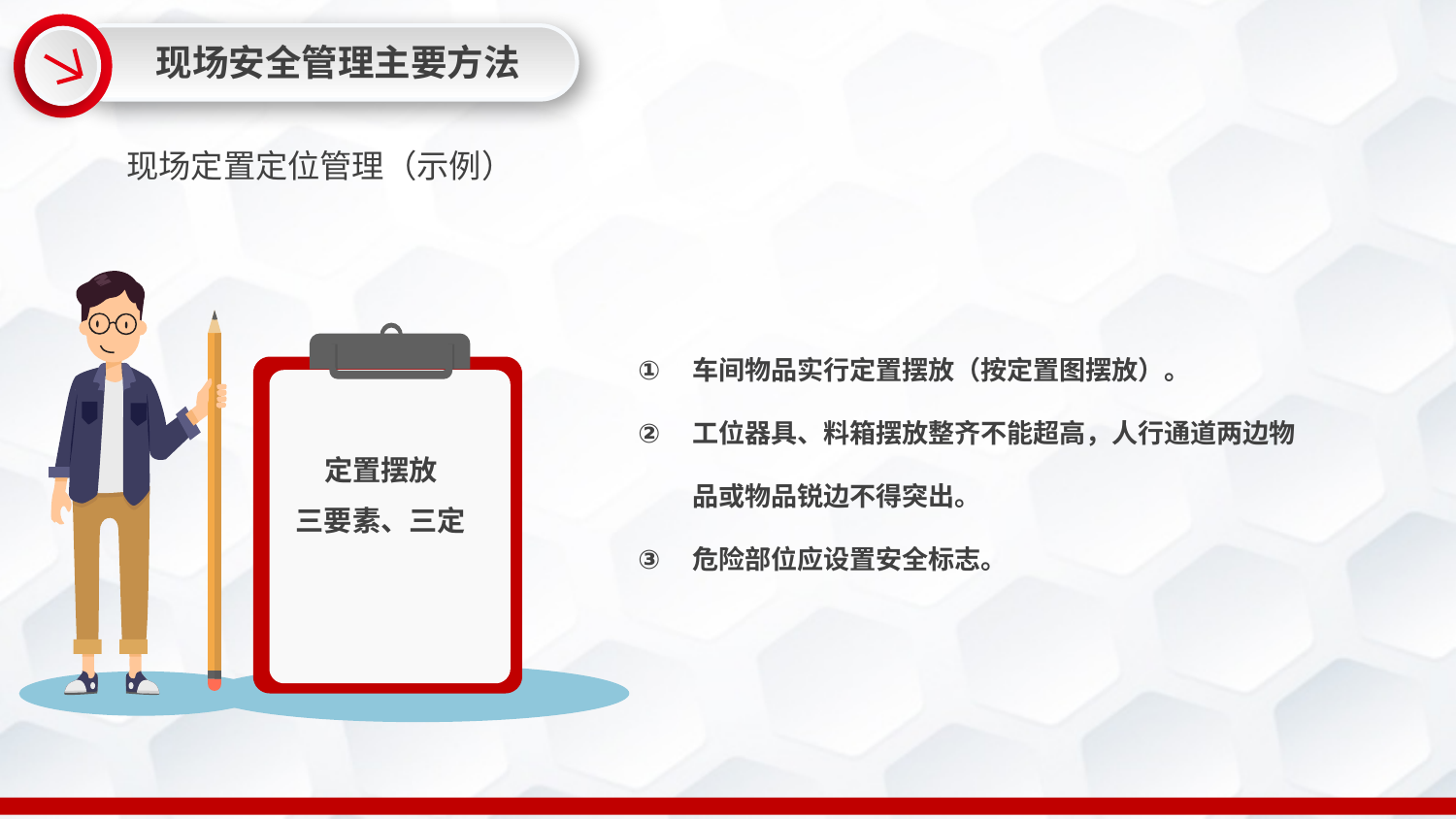

现场安全管理主要方法
现场定置定位管理（示例）

定置摆放
三要素、三定
车间物品实行定置摆放（按定置图摆放）。
工位器具、料箱摆放整齐不能超高，人行通道两边物品或物品锐边不得突出。
危险部位应设置安全标志。